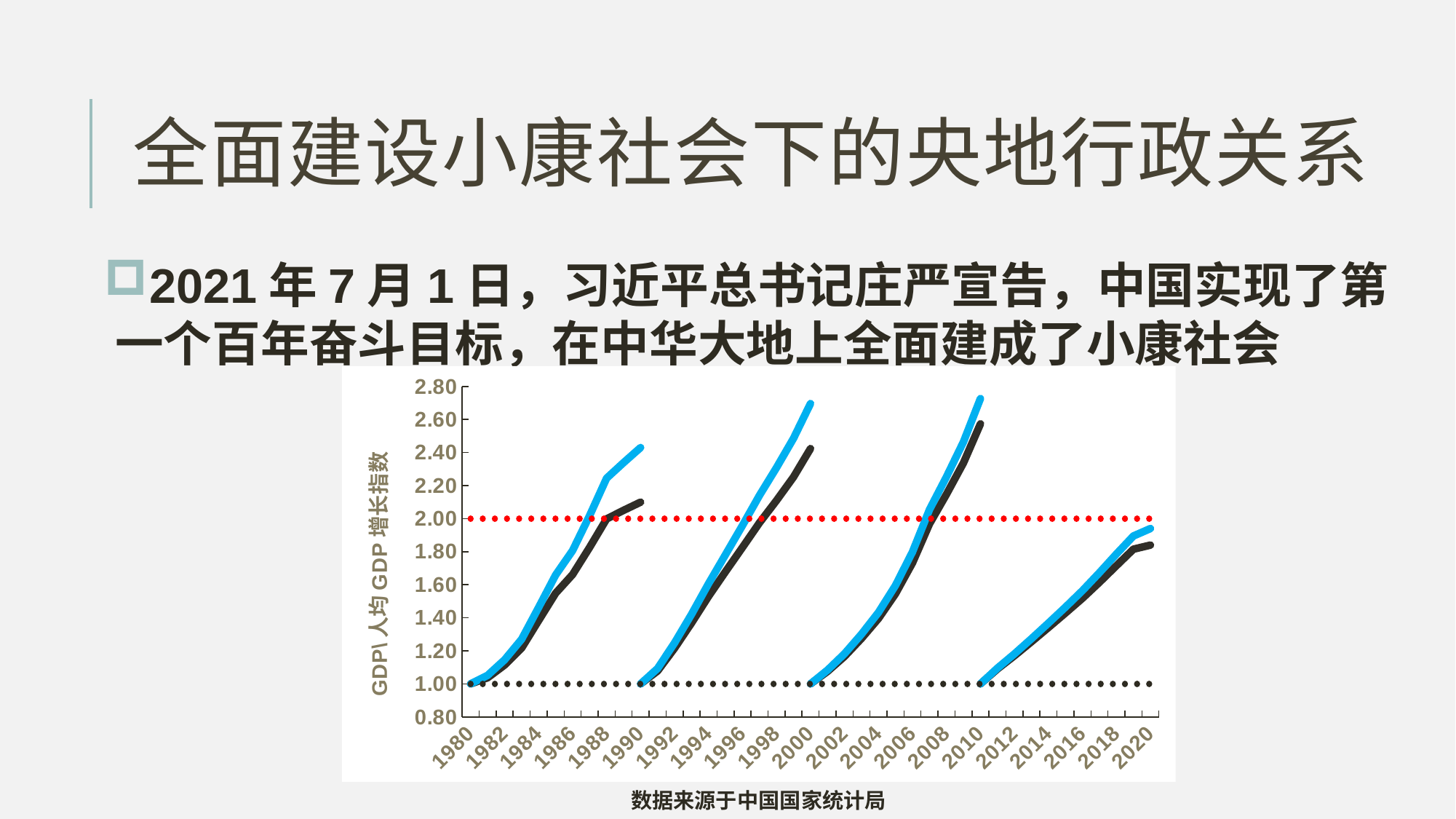

# 全面建设小康社会下的央地行政关系
2021年7月1日，习近平总书记庄严宣告，中国实现了第一个百年奋斗目标，在中华大地上全面建成了小康社会

### Chart

| Category | 1980=100 | 1990=100 | 2000=100 | 2010=100 | GDP1980=100 | GDP1990=100 | GDP2000=100 | GDP2010=100 | GDP2010=101 | GDP2010=102 |
|---|---|---|---|---|---|---|---|---|---|---|
| 1980.0 | 1.0 | None | None | None | 1.0 | None | None | None | 1.0 | 2.0 |
| 1981.0 | 1.037135278514589 | None | None | None | 1.051724137931034 | None | None | None | 1.0 | 2.0 |
| 1982.0 | 1.114058355437666 | None | None | None | 1.145689655172414 | None | None | None | 1.0 | 2.0 |
| 1983.0 | 1.216622458001768 | None | None | None | 1.269827586206897 | None | None | None | 1.0 | 2.0 |
| 1984.0 | 1.382847038019452 | None | None | None | 1.462068965517242 | None | None | None | 1.0 | 2.0 |
| 1985.0 | 1.54818744473917 | None | None | None | 1.658620689655172 | None | None | None | 1.0 | 2.0 |
| 1986.0 | 1.661361626878868 | None | None | None | 1.806896551724138 | None | None | None | 1.0 | 2.0 |
| 1987.0 | 1.82581786030062 | None | None | None | 2.018103448275862 | None | None | None | 1.0 | 2.0 |
| 1988.0 | 1.998231653404066 | None | None | None | 2.244827586206897 | None | None | None | 1.0 | 2.0 |
| 1989.0 | 2.050397877984085 | None | None | None | 2.338793103448276 | None | None | None | 1.0 | 2.0 |
| 1990.0 | 2.099911582670204 | 1.0 | None | None | 2.430172413793096 | 1.0 | None | None | 1.0 | 2.0 |
| 1991.0 | None | 1.077894736842105 | None | None | None | 1.092940759134445 | None | None | 1.0 | 2.0 |
| 1992.0 | None | 1.216 | None | None | None | 1.248315005321036 | None | None | 1.0 | 2.0 |
| 1993.0 | None | 1.368842105263158 | None | None | None | 1.421426037601986 | None | None | 1.0 | 2.0 |
| 1994.0 | None | 1.530105263157895 | None | None | None | 1.60695282014899 | None | None | 1.0 | 2.0 |
| 1995.0 | None | 1.679578947368421 | None | None | None | 1.782901738205038 | None | None | 1.0 | 2.0 |
| 1996.0 | None | 1.826947368421053 | None | None | None | 1.959914863426747 | None | None | 1.0 | 2.0 |
| 1997.0 | None | 1.975157894736842 | None | None | None | 2.140830081589216 | None | None | 1.0 | 2.0 |
| 1998.0 | None | 2.109894736842106 | None | None | None | 2.30862007804186 | None | None | 1.0 | 2.0 |
| 1999.0 | None | 2.25178947368421 | None | None | None | 2.485633203263569 | None | None | 1.0 | 2.0 |
| 2000.0 | None | 2.424 | 1.0 | None | None | 2.69670095778645 | 1.0 | None | 1.0 | 2.0 |
| 2001.0 | None | None | 1.075386486017023 | None | None | None | 1.083399105498553 | None | 1.0 | 2.0 |
| 2002.0 | None | None | 1.165885009553587 | None | None | None | 1.18232044198895 | None | 1.0 | 2.0 |
| 2003.0 | None | None | 1.27496960222338 | None | None | None | 1.300973428045251 | None | 1.0 | 2.0 |
| 2004.0 | None | None | 1.395518499218343 | None | None | None | 1.432517758484609 | None | 1.0 | 2.0 |
| 2005.0 | None | None | 1.545422963348966 | None | None | None | 1.595764272559852 | None | 1.0 | 2.0 |
| 2006.0 | None | None | 1.732325864165364 | None | None | None | 1.798737174427783 | None | 1.0 | 2.0 |
| 2007.0 | None | None | 1.968560013896126 | None | None | None | 2.054722441462773 | None | 1.0 | 2.0 |
| 2008.0 | None | None | 2.147472642001042 | None | None | None | 2.253091291765325 | None | 1.0 | 2.0 |
| 2009.0 | None | None | 2.337675872850442 | None | None | None | 2.464877663772691 | None | 1.0 | 2.0 |
| 2010.0 | None | None | 2.573910022581205 | 1.0 | None | None | 2.727045514338332 | 1.0 | 1.0 | 2.0 |
| 2011.0 | None | None | None | 1.090228100958294 | None | None | None | 1.095509140900101 | 1.0 | 2.0 |
| 2012.0 | None | None | None | 1.170265892833041 | None | None | None | 1.181612078529738 | 1.0 | 2.0 |
| 2013.0 | None | None | None | 1.254960183560534 | None | None | None | 1.273406975061502 | 1.0 | 2.0 |
| 2014.0 | None | None | None | 1.341341611553516 | None | None | None | 1.367951377164632 | 1.0 | 2.0 |
| 2015.0 | None | None | None | 1.428532865433932 | None | None | None | 1.46428054604216 | 1.0 | 2.0 |
| 2016.0 | None | None | None | 1.518086111486031 | None | None | None | 1.564565143987266 | 1.0 | 2.0 |
| 2017.0 | None | None | None | 1.61452287758132 | None | None | None | 1.673242969466017 | 1.0 | 2.0 |
| 2018.0 | None | None | None | 1.715616142529356 | None | None | None | 1.78621388259129 | 1.0 | 2.0 |
| 2019.0 | None | None | None | 1.815121878796059 | None | None | None | 1.895172929429357 | 1.0 | 2.0 |
| 2020.0 | None | None | None | 1.84 | None | None | None | 1.94 | 1.0 | 2.0 |
数据来源于中国国家统计局